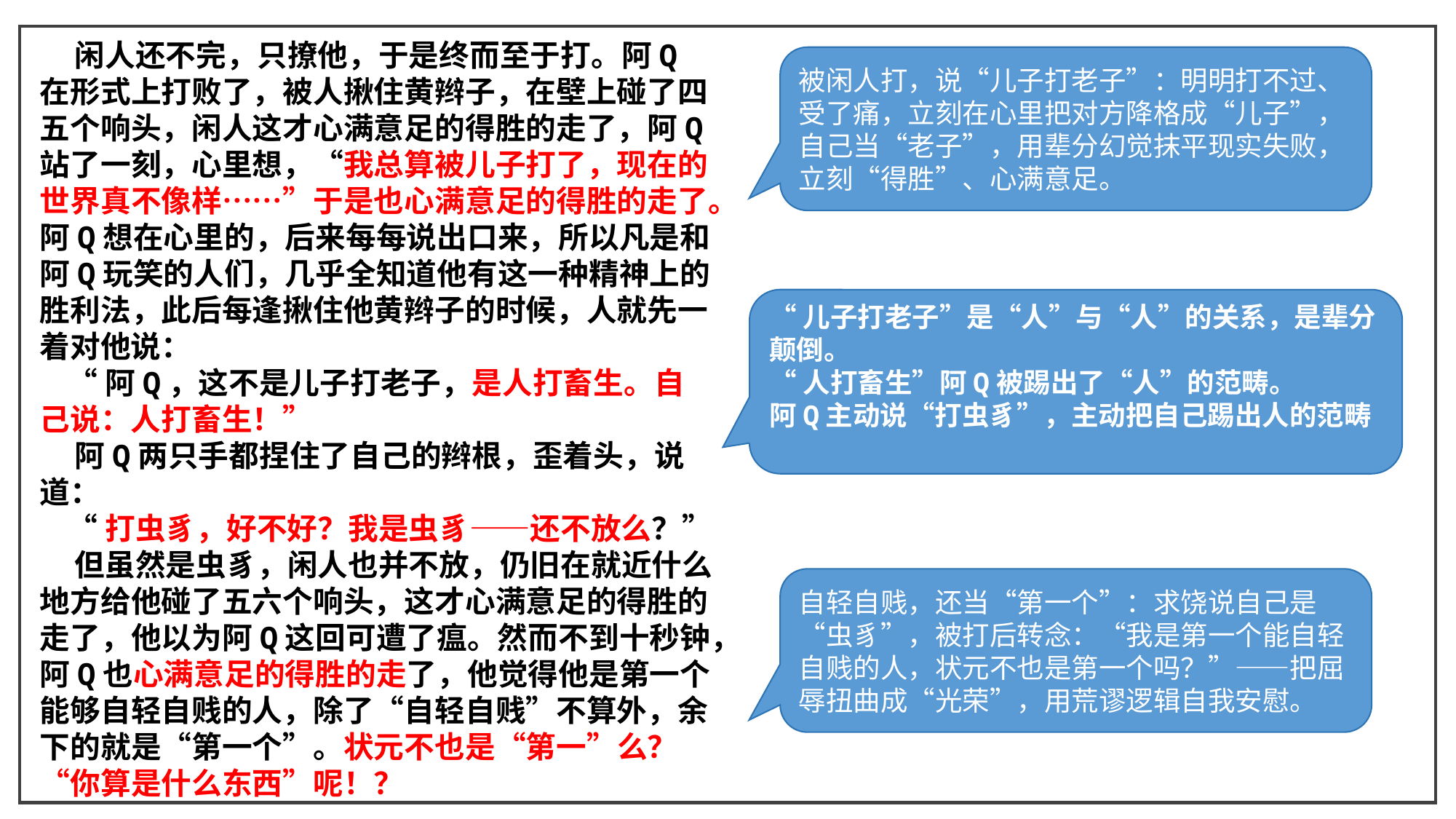

闲人还不完，只撩他，于是终而至于打。阿Q在形式上打败了，被人揪住黄辫子，在壁上碰了四五个响头，闲人这才心满意足的得胜的走了，阿Q站了一刻，心里想，“我总算被儿子打了，现在的世界真不像样……”于是也心满意足的得胜的走了。阿Q想在心里的，后来每每说出口来，所以凡是和阿Q玩笑的人们，几乎全知道他有这一种精神上的胜利法，此后每逢揪住他黄辫子的时候，人就先一着对他说：
    “阿Q，这不是儿子打老子，是人打畜生。自己说：人打畜生！”
    阿Q两只手都捏住了自己的辫根，歪着头，说道：
    “打虫豸，好不好？我是虫豸——还不放么？”
    但虽然是虫豸，闲人也并不放，仍旧在就近什么地方给他碰了五六个响头，这才心满意足的得胜的走了，他以为阿Q这回可遭了瘟。然而不到十秒钟，阿Q也心满意足的得胜的走了，他觉得他是第一个能够自轻自贱的人，除了“自轻自贱”不算外，余下的就是“第一个”。状元不也是“第一”么？“你算是什么东西”呢！？
被闲人打，说“儿子打老子”：明明打不过、受了痛，立刻在心里把对方降格成“儿子”，自己当“老子”，用辈分幻觉抹平现实失败，立刻“得胜”、心满意足。
“儿子打老子”是“人”与“人”的关系，是辈分颠倒。
“人打畜生”阿Q被踢出了“人”的范畴。
阿Q主动说“打虫豸”，主动把自己踢出人的范畴

自轻自贱，还当“第一个”：求饶说自己是“虫豸”，被打后转念：“我是第一个能自轻自贱的人，状元不也是第一个吗？”——把屈辱扭曲成“光荣”，用荒谬逻辑自我安慰。